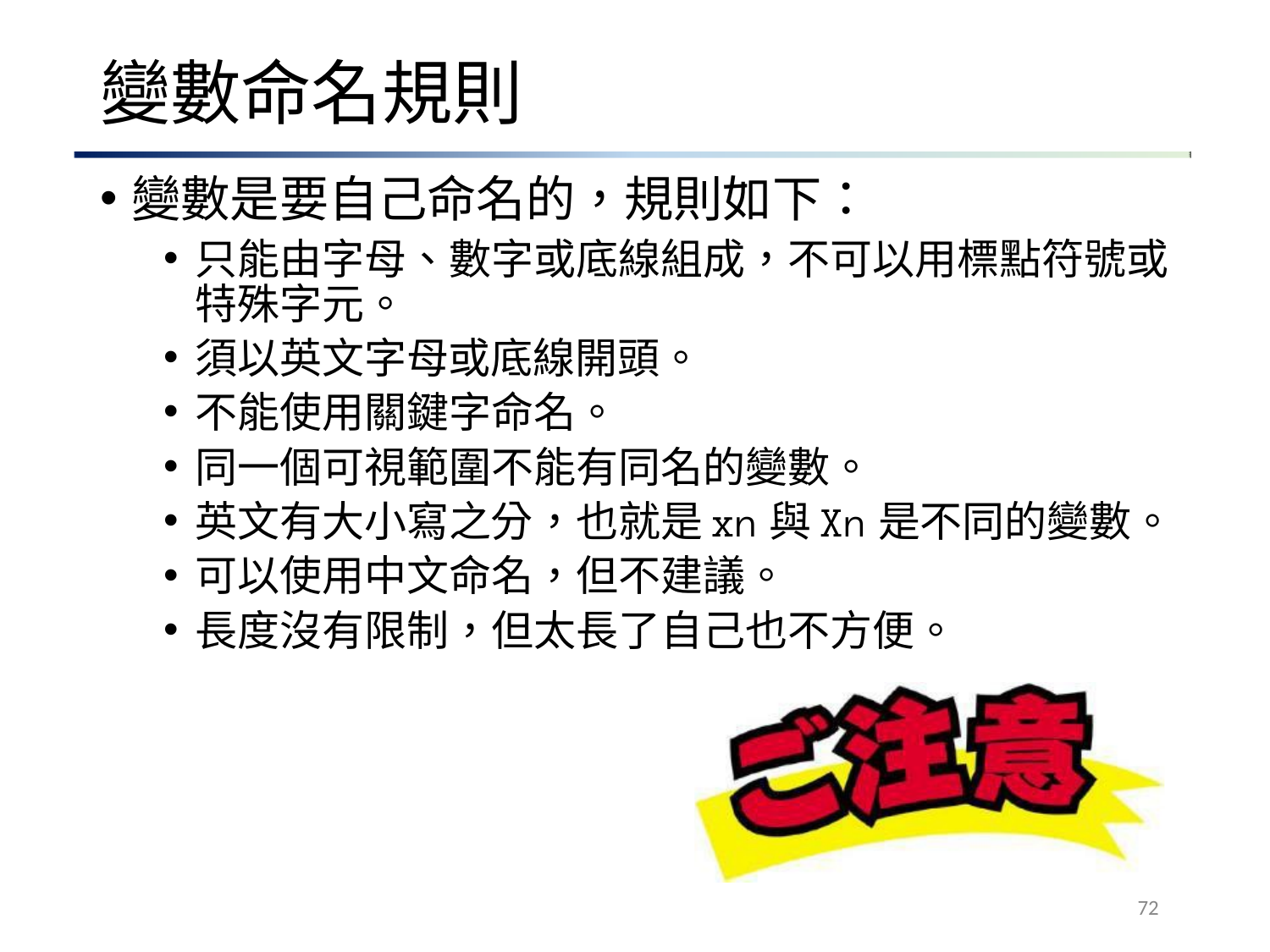

# 變數命名規則
變數是要自己命名的，規則如下：
只能由字母、數字或底線組成，不可以用標點符號或 特殊字元。
須以英文字母或底線開頭。
不能使用關鍵字命名。
同一個可視範圍不能有同名的變數。
英文有大小寫之分，也就是xn與Xn是不同的變數。
可以使用中文命名，但不建議。
長度沒有限制，但太長了自己也不方便。

72